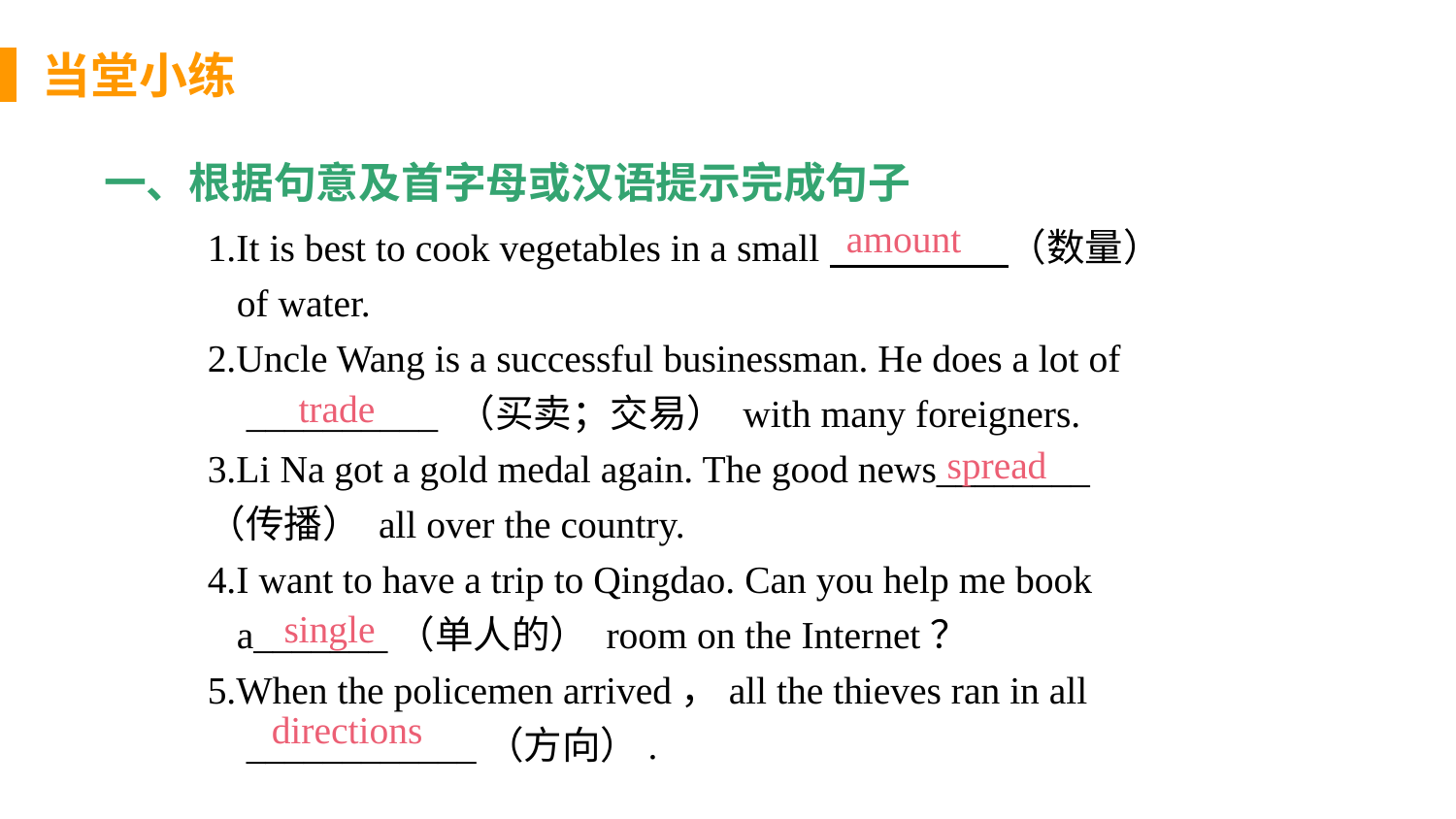

当堂小练

一、根据句意及首字母或汉语提示完成句子

amount
1.It is best to cook vegetables in a small　　　　   （数量）
   of water.
2.Uncle Wang is a successful businessman. He does a lot of
    __________ （买卖；交易） with many foreigners.
3.Li Na got a gold medal again. The good news________
（传播） all over the country.
4.I want to have a trip to Qingdao. Can you help me book
   a_______（单人的） room on the Internet？
5.When the policemen arrived，all the thieves ran in all
    ____________（方向）.
trade
spread
single
directions